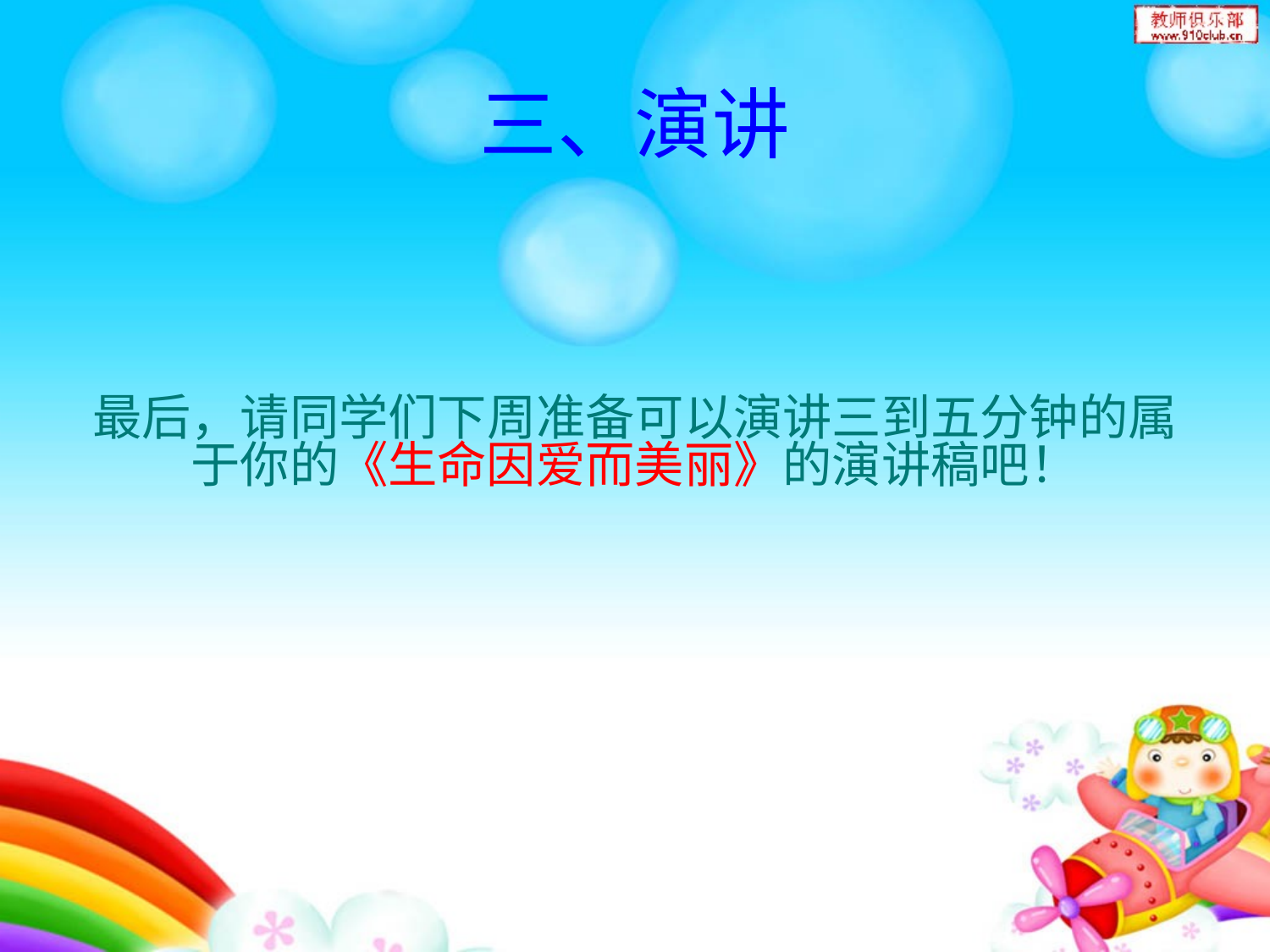

# 三、演讲

最后，请同学们下周准备可以演讲三到五分钟的属于你的《生命因爱而美丽》的演讲稿吧！